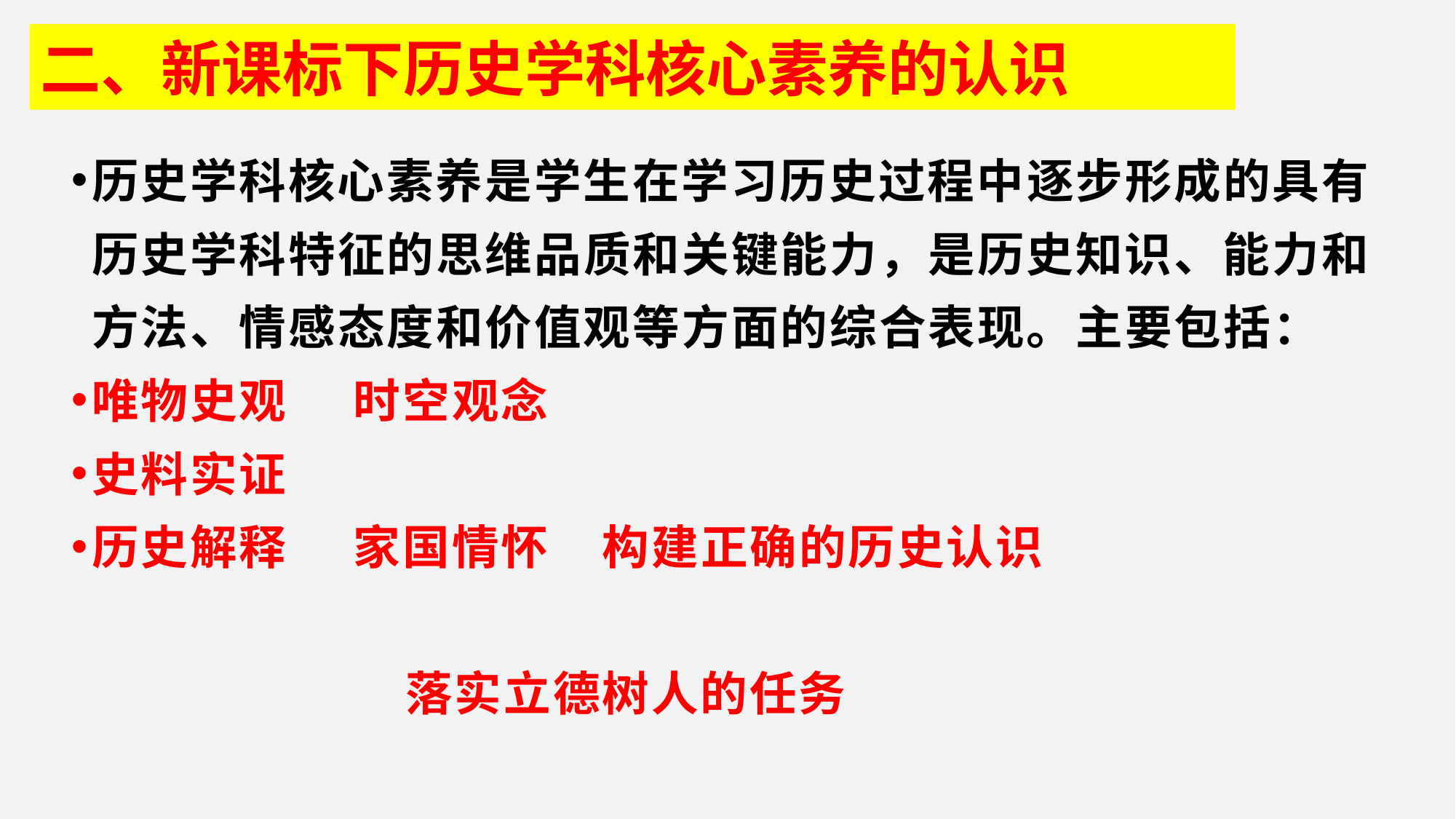

二、新课标下历史学科核心素养的认识

历史学科核心素养是学生在学习历史过程中逐步形成的具有历史学科特征的思维品质和关键能力，是历史知识、能力和方法、情感态度和价值观等方面的综合表现。主要包括：
唯物史观     时空观念
史料实证
历史解释     家国情怀    构建正确的历史认识

                         落实立德树人的任务